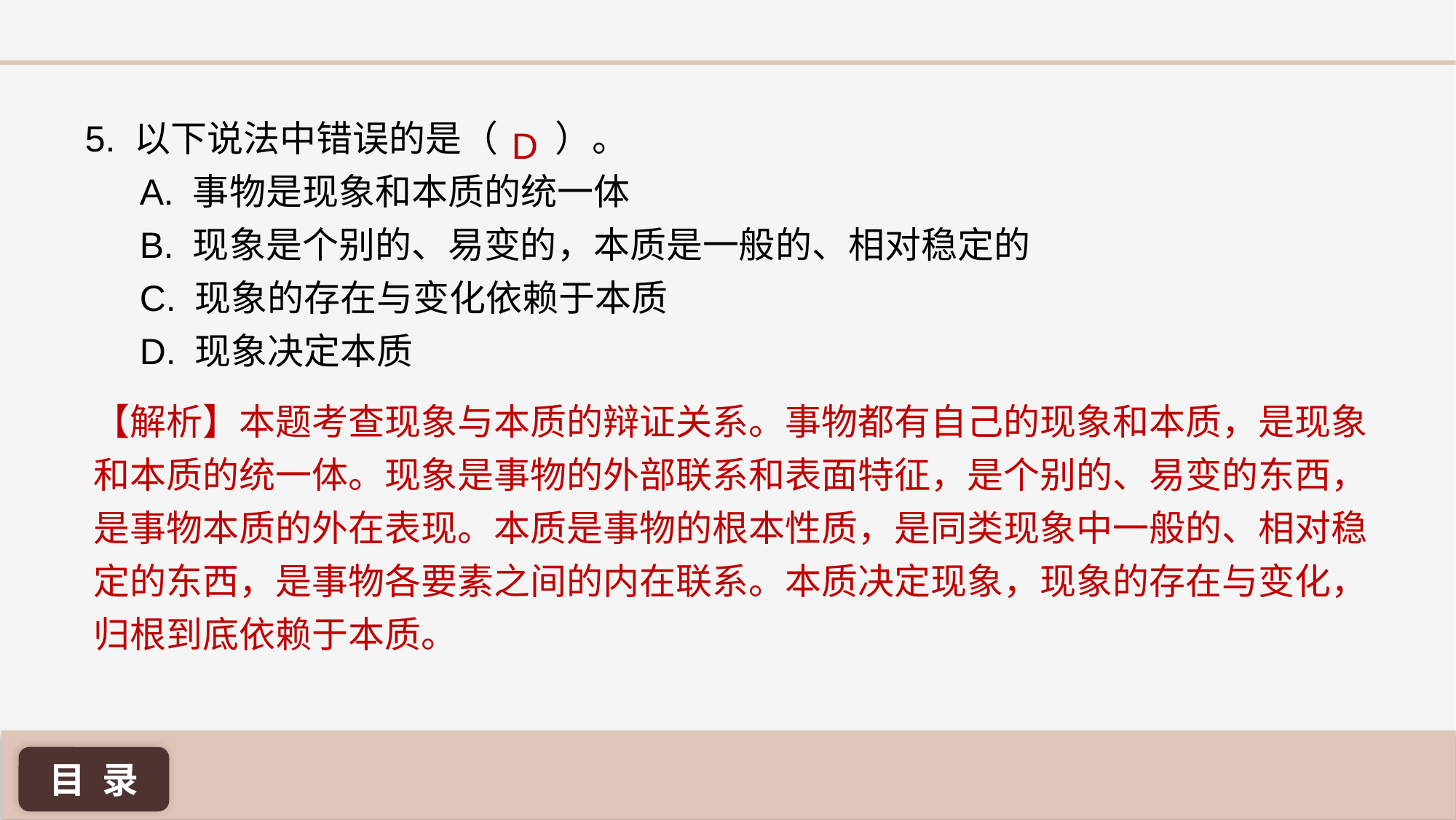

D
5. 以下说法中错误的是（       ）。
A. 事物是现象和本质的统一体
B. 现象是个别的、易变的，本质是一般的、相对稳定的
C. 现象的存在与变化依赖于本质
D. 现象决定本质
【解析】本题考查现象与本质的辩证关系。事物都有自己的现象和本质，是现象和本质的统一体。现象是事物的外部联系和表面特征，是个别的、易变的东西，是事物本质的外在表现。本质是事物的根本性质，是同类现象中一般的、相对稳定的东西，是事物各要素之间的内在联系。本质决定现象，现象的存在与变化，归根到底依赖于本质。